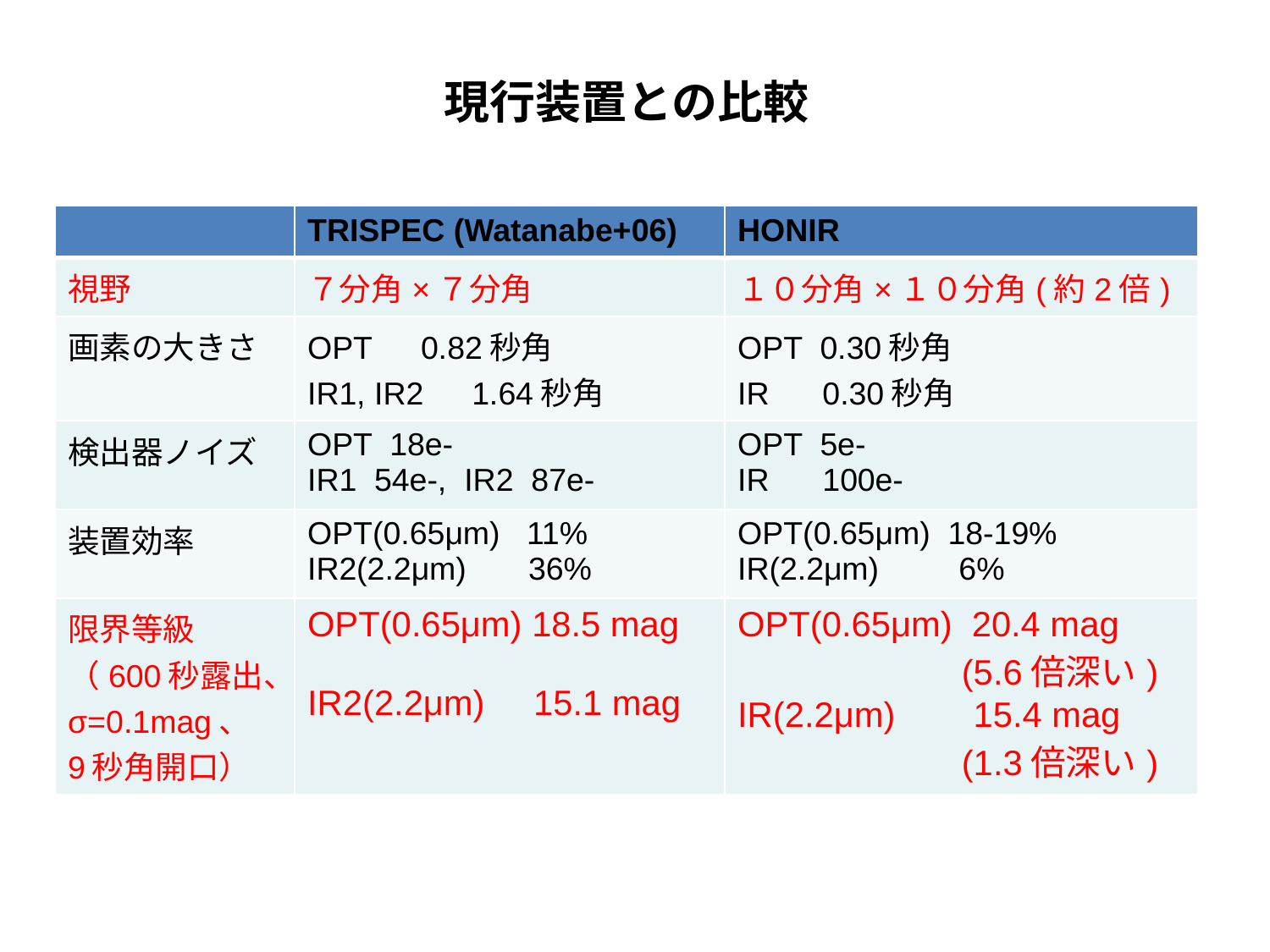

# 現行装置との比較
|  | TRISPEC (Watanabe+06) | HONIR |
| --- | --- | --- |
| 視野 | ７分角×７分角 | １０分角×１０分角(約2倍) |
| 画素の大きさ | OPT　0.82秒角 IR1, IR2　1.64秒角 | OPT 0.30秒角 IR 0.30秒角 |
| 検出器ノイズ | OPT 18e- IR1 54e-, IR2 87e- | OPT 5e- IR 100e- |
| 装置効率 | OPT(0.65μm) 11% IR2(2.2μm) 36% | OPT(0.65μm) 18-19% IR(2.2μm) 6% |
| 限界等級 （600秒露出、σ=0.1mag、 9秒角開口） | OPT(0.65μm) 18.5 mag IR2(2.2μm) 15.1 mag | OPT(0.65μm) 20.4 mag (5.6倍深い) IR(2.2μm) 15.4 mag (1.3倍深い) |